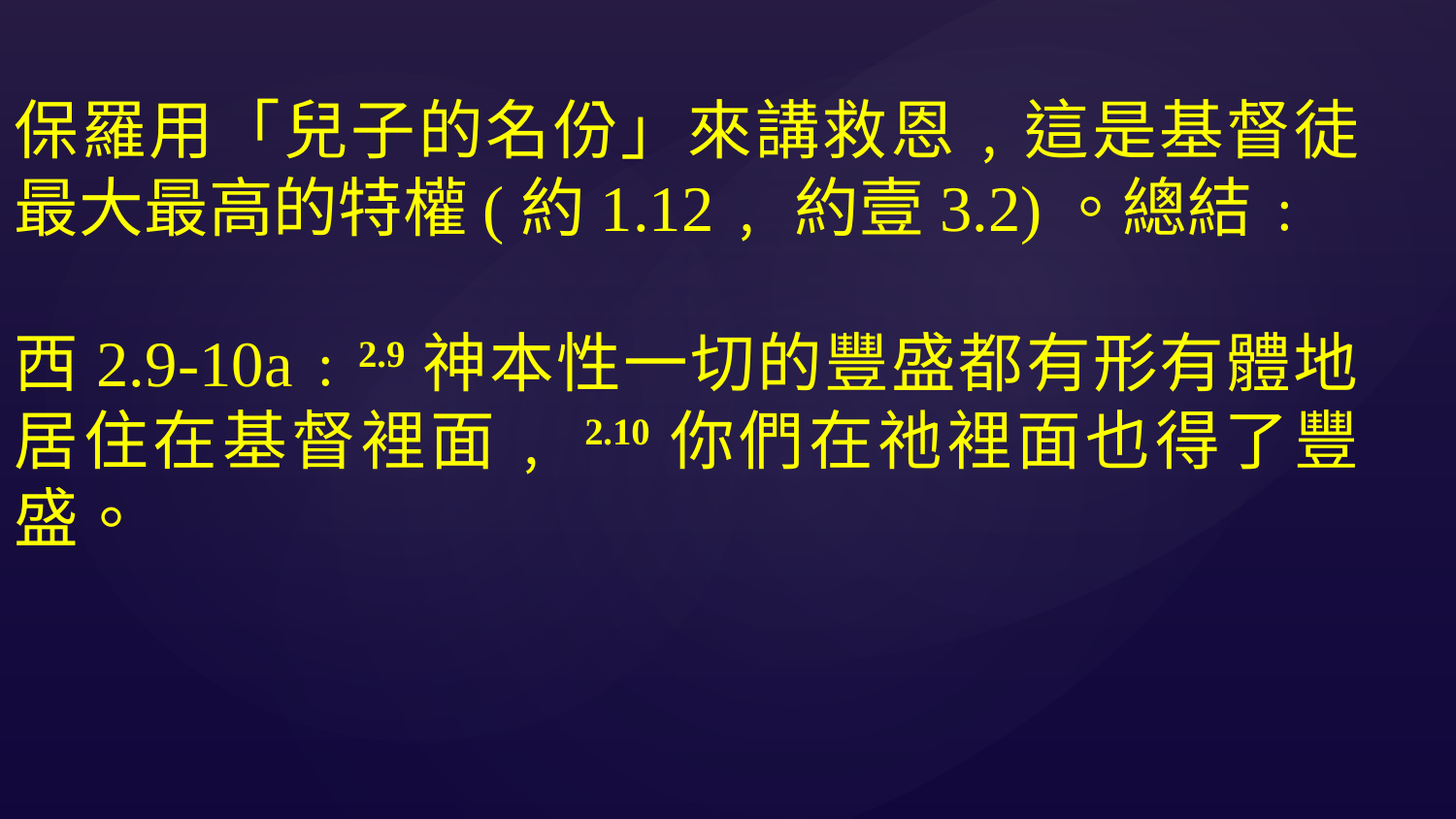

保羅用「兒子的名份」來講救恩﹐這是基督徒最大最高的特權(約1.12﹐約壹3.2)。總結﹕

西2.9-10a﹕2.9神本性一切的豐盛都有形有體地居住在基督裡面﹐2.10你們在祂裡面也得了豐盛。